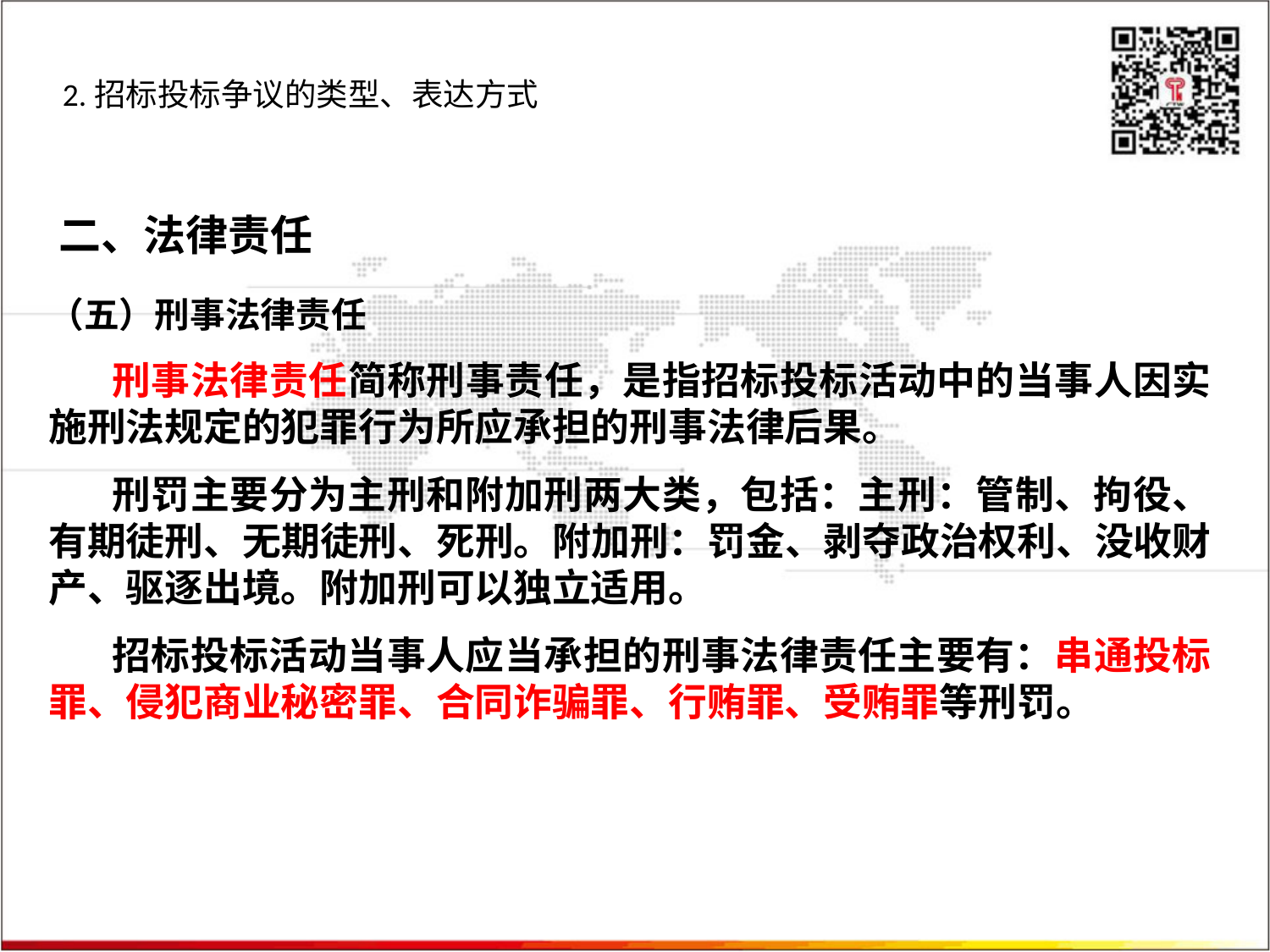

2.招标投标争议的类型、表达方式
二、法律责任
（五）刑事法律责任
刑事法律责任简称刑事责任，是指招标投标活动中的当事人因实施刑法规定的犯罪行为所应承担的刑事法律后果。
刑罚主要分为主刑和附加刑两大类，包括：主刑：管制、拘役、有期徒刑、无期徒刑、死刑。附加刑：罚金、剥夺政治权利、没收财产、驱逐出境。附加刑可以独立适用。
招标投标活动当事人应当承担的刑事法律责任主要有：串通投标罪、侵犯商业秘密罪、合同诈骗罪、行贿罪、受贿罪等刑罚。